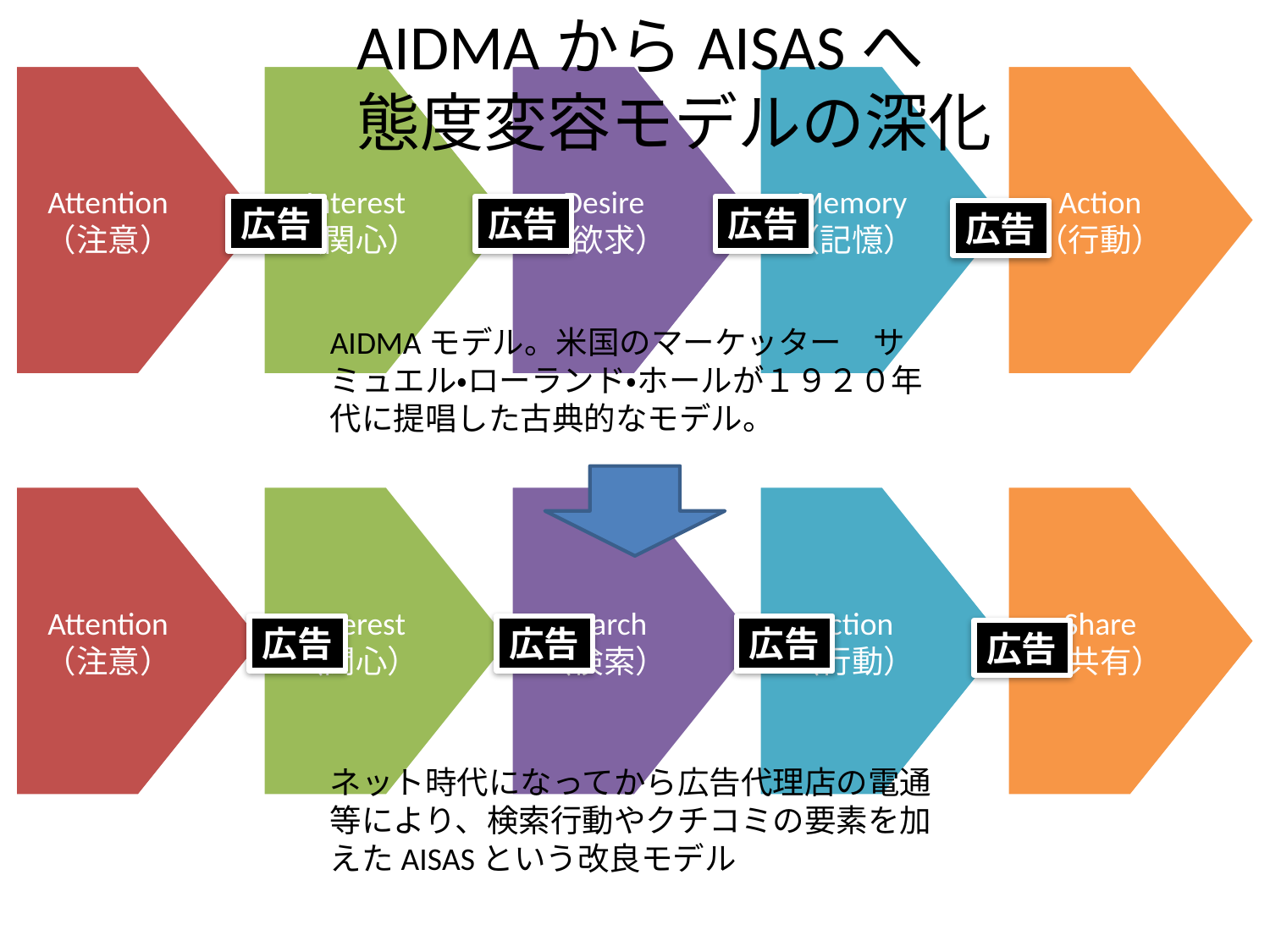

AIDMAからAISASへ
態度変容モデルの深化
Attention
（注意）
Interest
（関心）
Desire
（欲求）
Action
（行動）
Memory
（記憶）
AIDMAモデル。米国のマーケッター　サミュエル・ローランド・ホールが１９２０年代に提唱した古典的なモデル。
広告
広告
広告
広告

Attention
（注意）
Interest
（関心）
Search
（検索）
Share
（共有）
Action
（行動）
ネット時代になってから広告代理店の電通等により、検索行動やクチコミの要素を加えたAISASという改良モデル
広告
広告
広告
広告